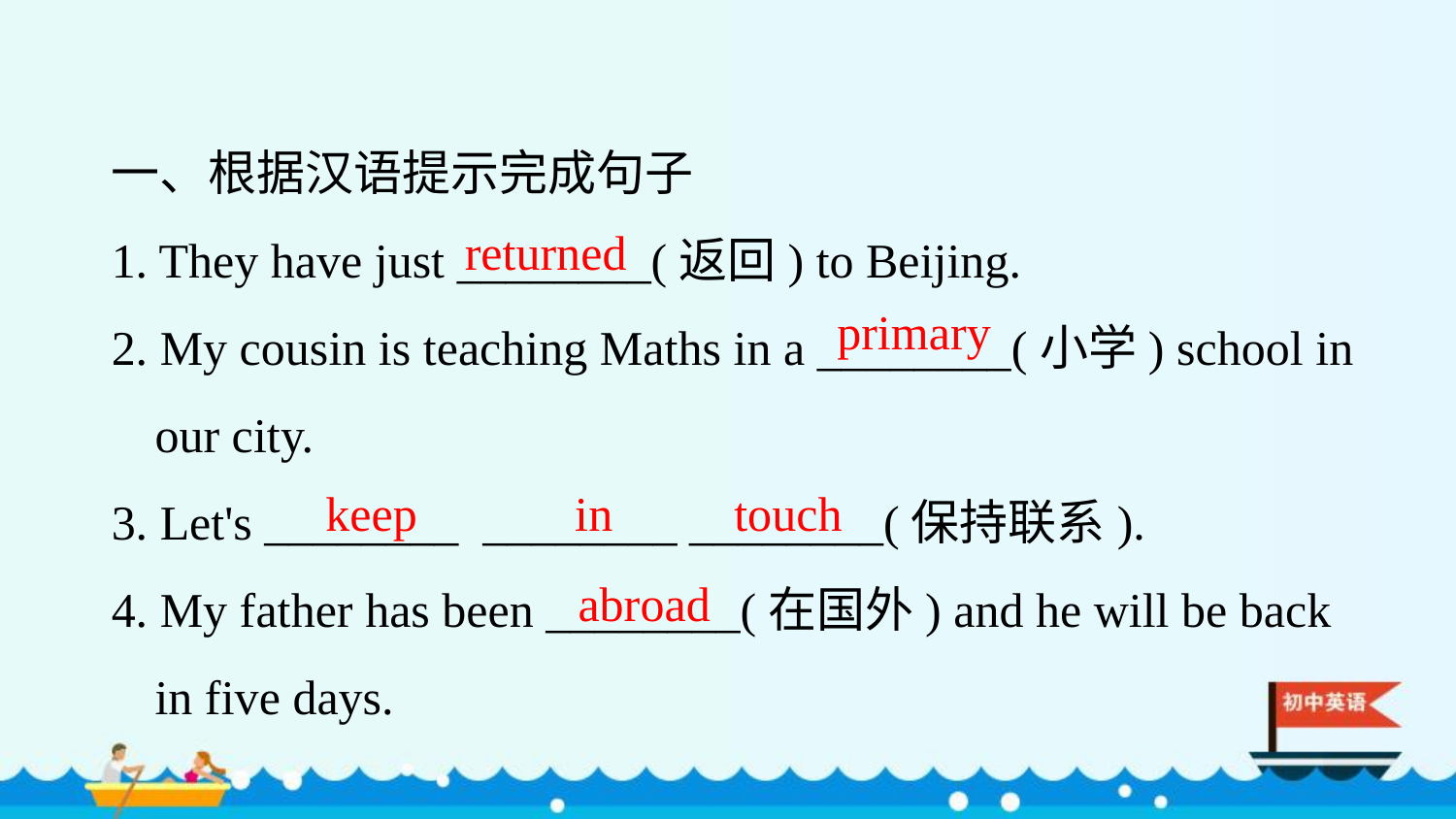

一、根据汉语提示完成句子
1. They have just ________(返回) to Beijing.
2. My cousin is teaching Maths in a ________(小学) school in our city.
3. Let's ________  ________ ________(保持联系).
4. My father has been ________(在国外) and he will be back in five days.
returned
primary
keep             in          touch
abroad